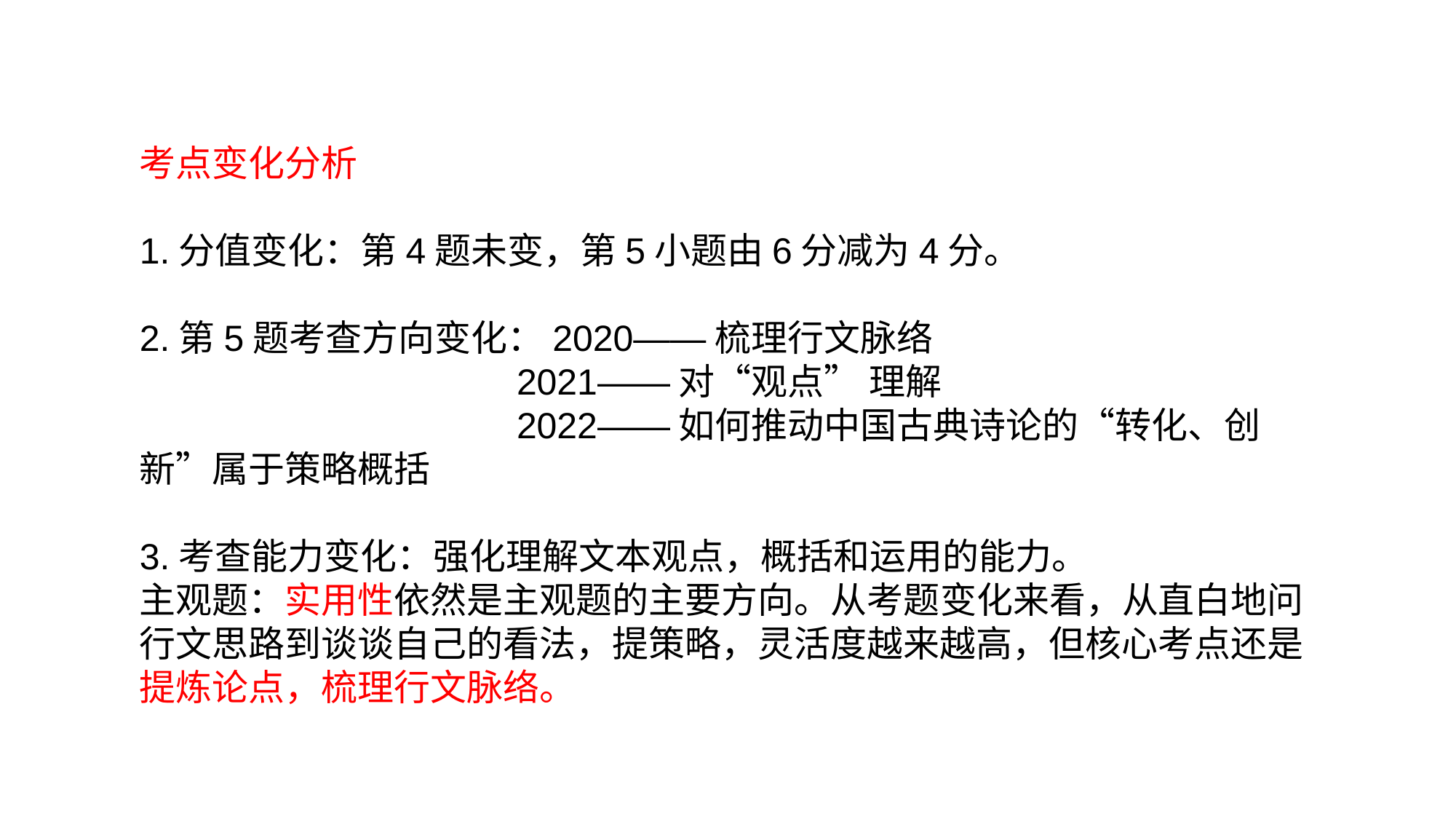

考点变化分析

1.分值变化：第4题未变，第5小题由6分减为4分。

2.第5题考查方向变化：2020——梳理行文脉络
                                     2021——对“观点” 理解
                                     2022——如何推动中国古典诗论的“转化、创新”属于策略概括

3.考查能力变化：强化理解文本观点，概括和运用的能力。
主观题：实用性依然是主观题的主要方向。从考题变化来看，从直白地问行文思路到谈谈自己的看法，提策略，灵活度越来越高，但核心考点还是提炼论点，梳理行文脉络。